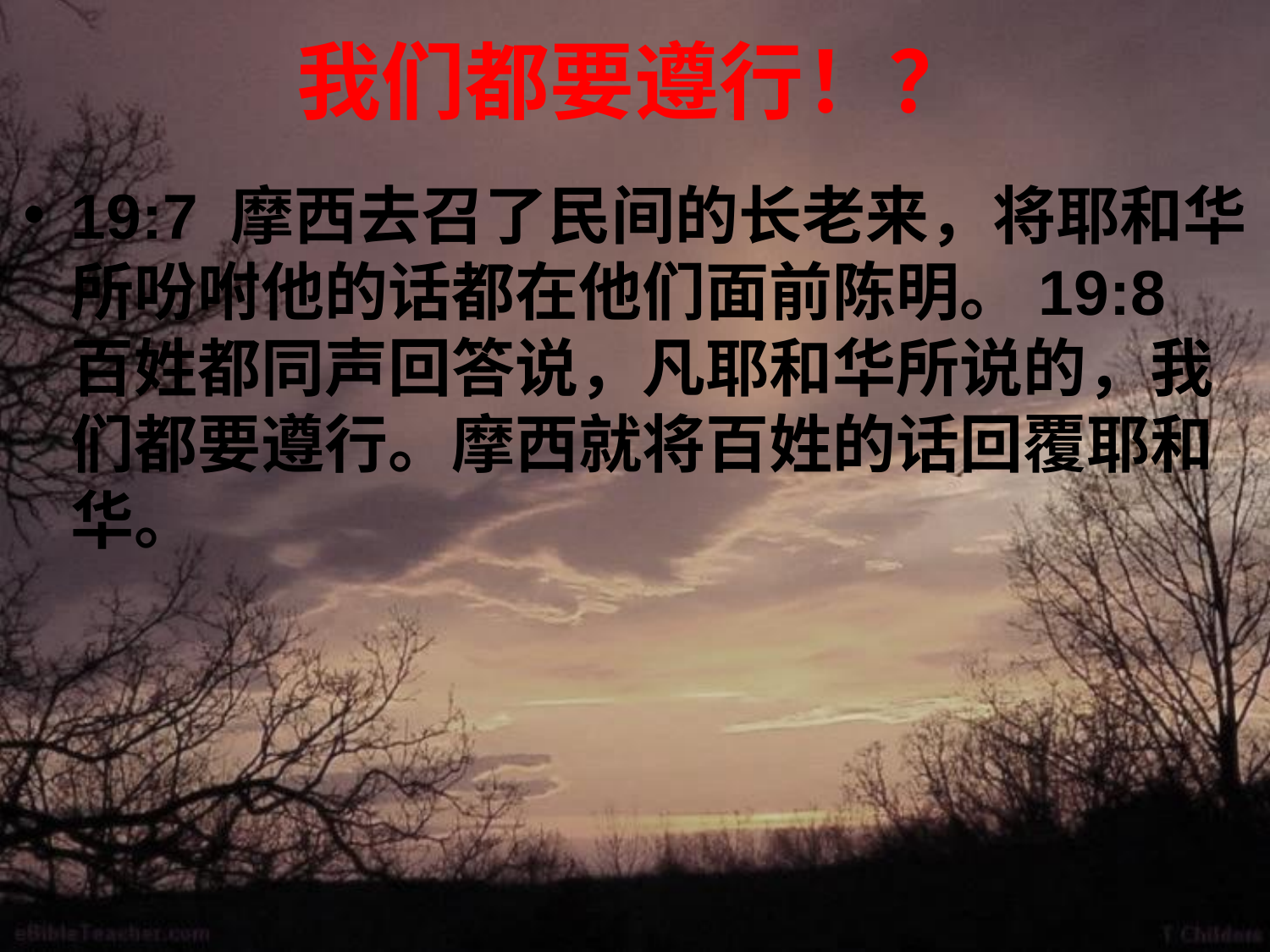

# 我们都要遵行！？
19:7 摩西去召了民间的长老来，将耶和华所吩咐他的话都在他们面前陈明。19:8 百姓都同声回答说，凡耶和华所说的，我们都要遵行。摩西就将百姓的话回覆耶和华。